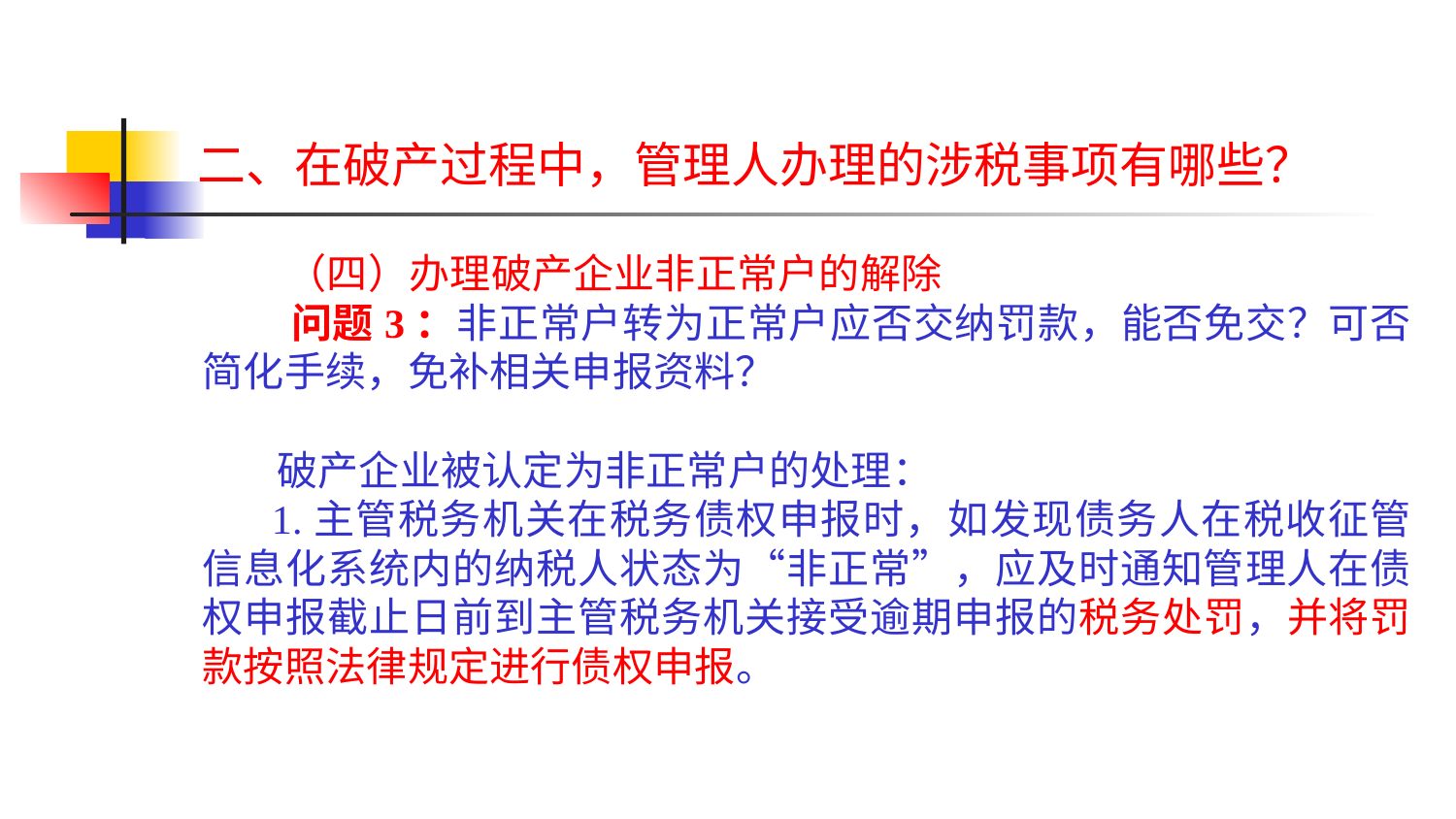

# 二、在破产过程中，管理人办理的涉税事项有哪些？
        （四）办理破产企业非正常户的解除
        问题3：非正常户转为正常户应否交纳罚款，能否免交？可否简化手续，免补相关申报资料？

       破产企业被认定为非正常户的处理：
      1.主管税务机关在税务债权申报时，如发现债务人在税收征管信息化系统内的纳税人状态为“非正常”，应及时通知管理人在债权申报截止日前到主管税务机关接受逾期申报的税务处罚，并将罚款按照法律规定进行债权申报。